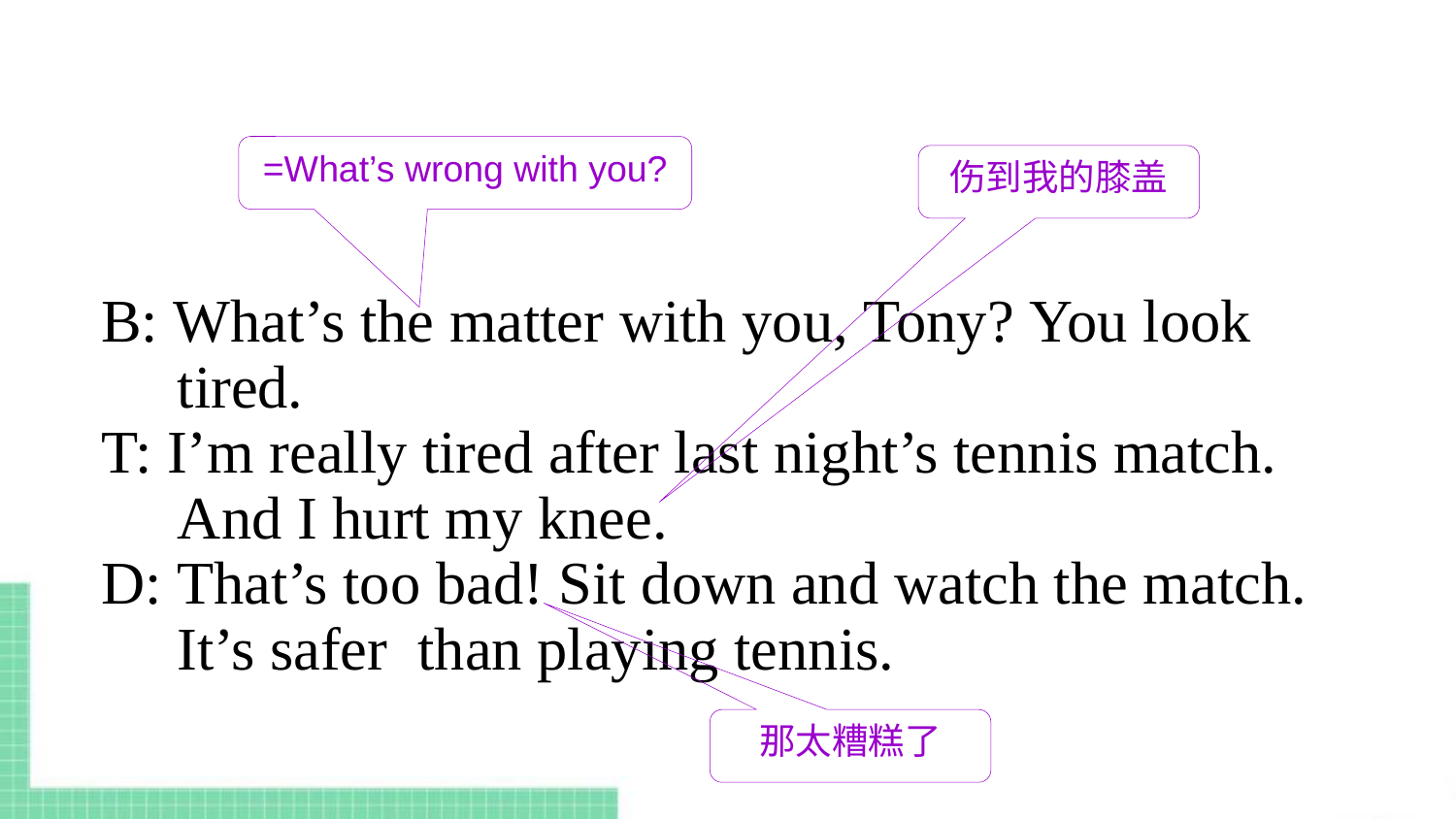

=What’s wrong with you?
伤到我的膝盖
B: What’s the matter with you, Tony? You look
     tired.
T: I’m really tired after last night’s tennis match.
     And I hurt my knee.
D: That’s too bad! Sit down and watch the match.
     It’s safer  than playing tennis.
那太糟糕了